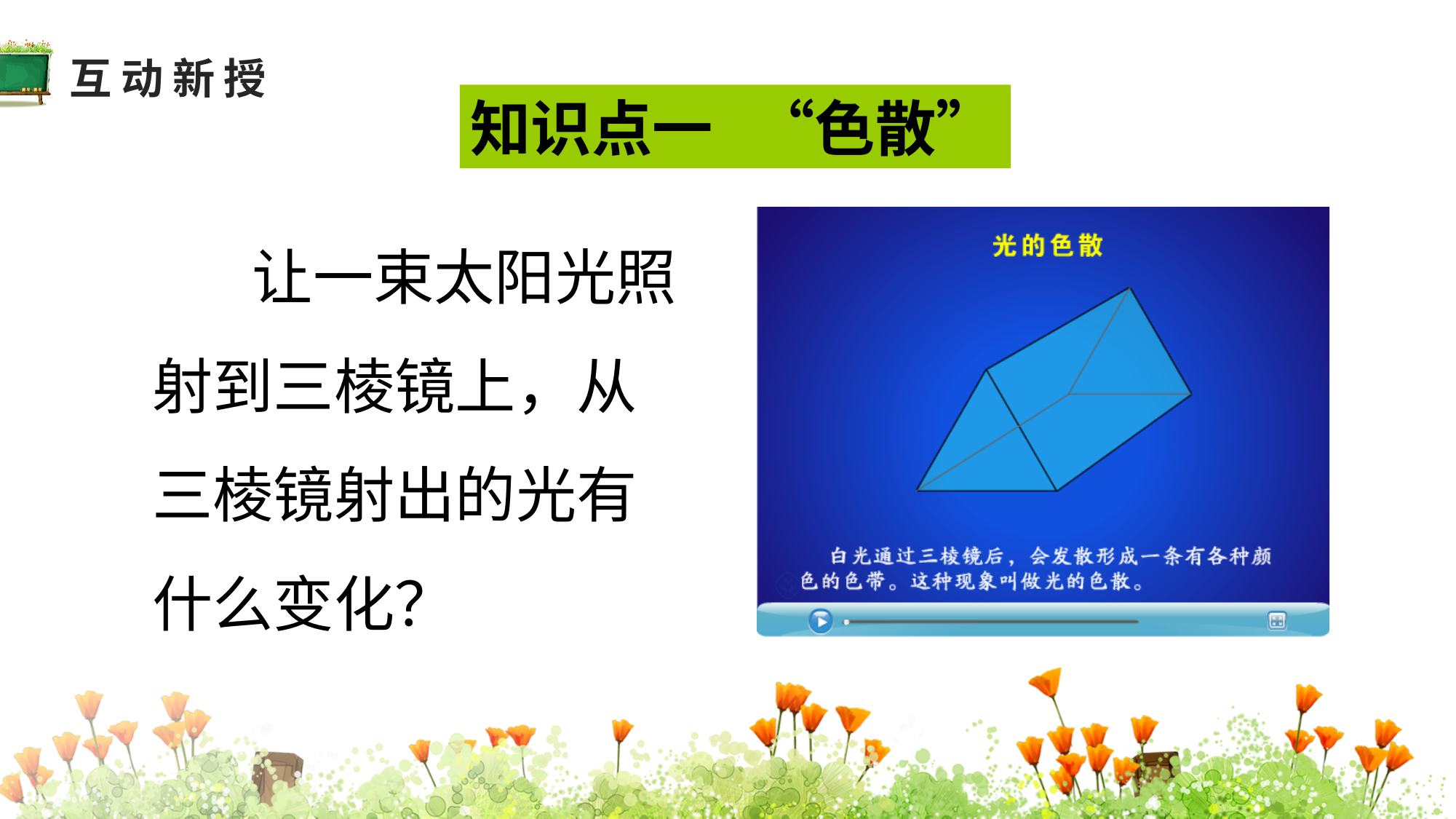

互动新授
知识点一   “色散”
 让一束太阳光照射到三棱镜上，从三棱镜射出的光有什么变化？